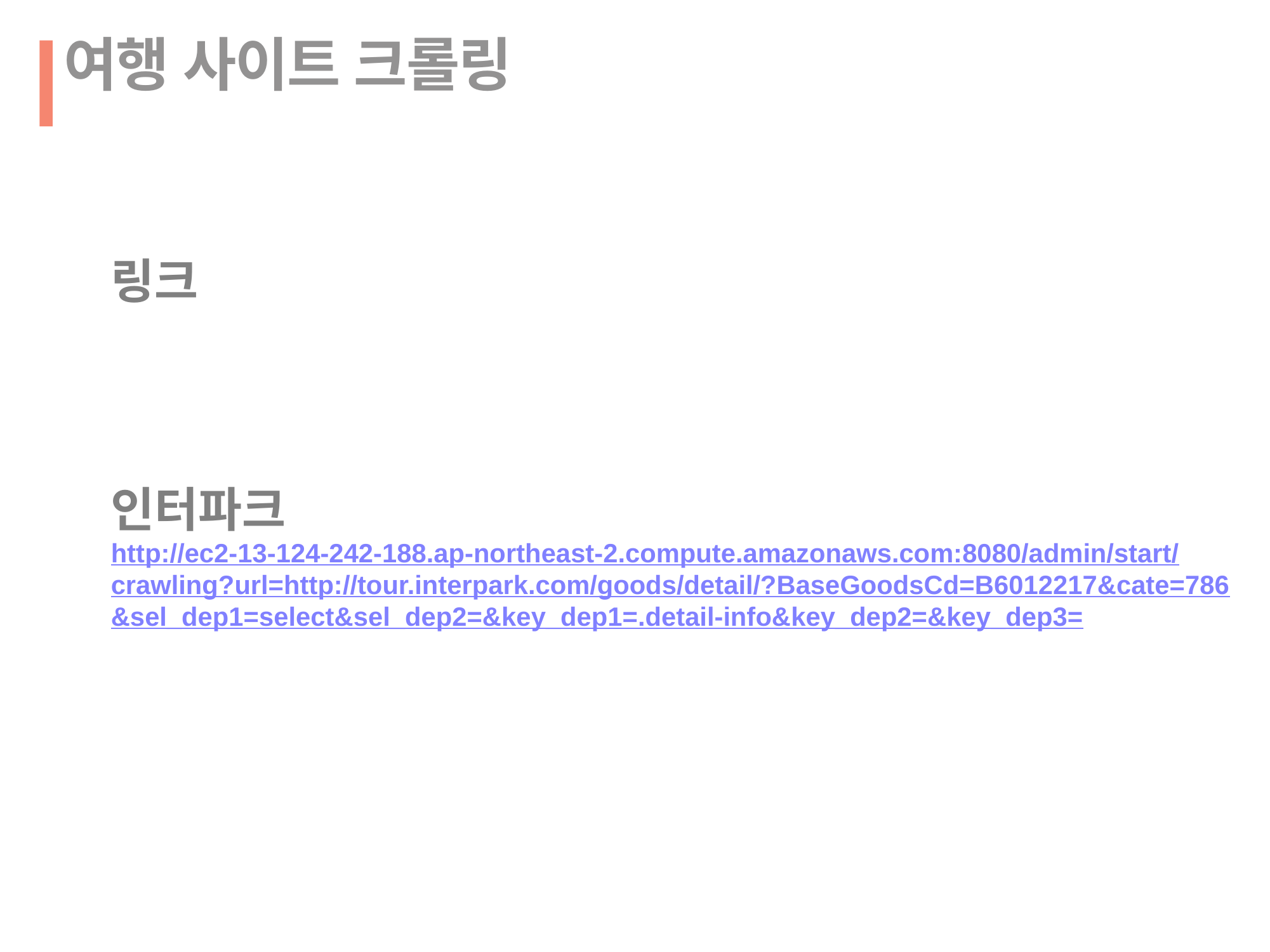

# 여행 사이트 크롤링

링크

인터파크
http://ec2-13-124-242-188.ap-northeast-2.compute.amazonaws.com:8080/admin/start/
crawling?url=http://tour.interpark.com/goods/detail/?BaseGoodsCd=B6012217&cate=786
&sel_dep1=select&sel_dep2=&key_dep1=.detail-info&key_dep2=&key_dep3=